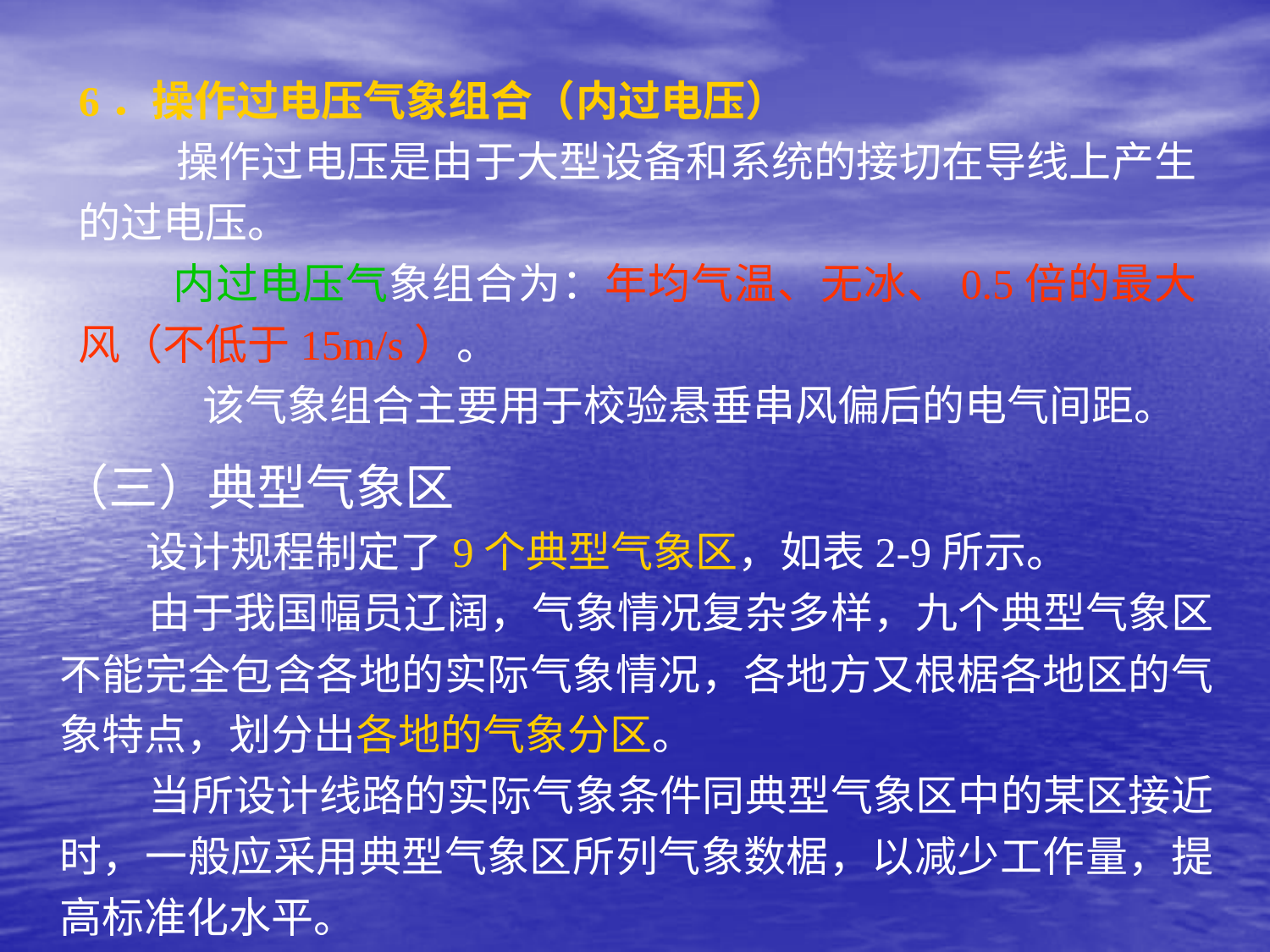

6．操作过电压气象组合（内过电压）
         操作过电压是由于大型设备和系统的接切在导线上产生的过电压。
        内过电压气象组合为：年均气温、无冰、0.5倍的最大风（不低于15m/s）。
            该气象组合主要用于校验悬垂串风偏后的电气间距。
（三）典型气象区
        设计规程制定了9个典型气象区，如表2-9所示。
        由于我国幅员辽阔，气象情况复杂多样，九个典型气象区不能完全包含各地的实际气象情况，各地方又根椐各地区的气象特点，划分出各地的气象分区。
        当所设计线路的实际气象条件同典型气象区中的某区接近时，一般应采用典型气象区所列气象数椐，以减少工作量，提高标准化水平。